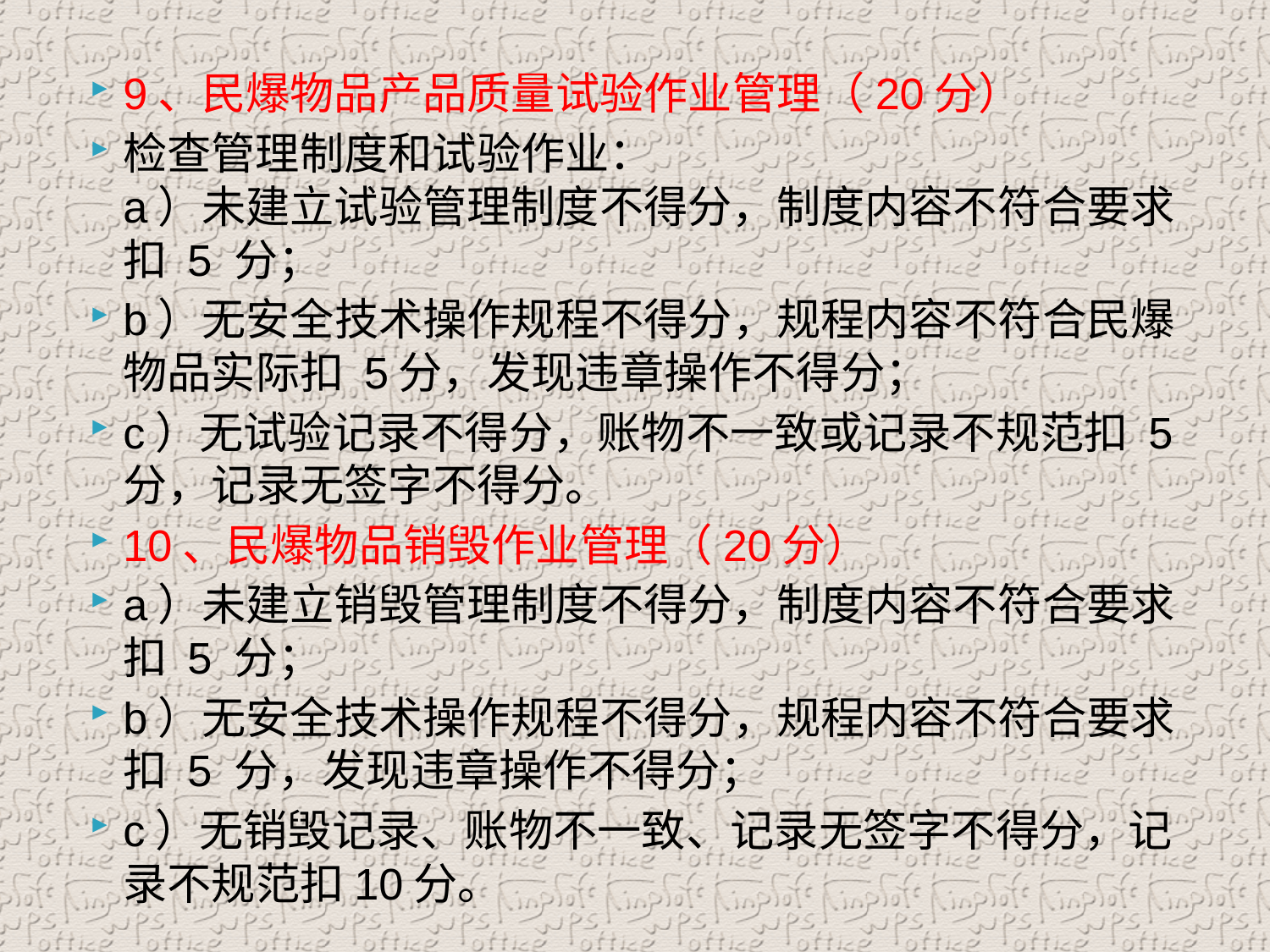

9、民爆物品产品质量试验作业管理（20分）
检查管理制度和试验作业：
a）未建立试验管理制度不得分，制度内容不符合要求扣 5 分；
b）无安全技术操作规程不得分，规程内容不符合民爆物品实际扣 5分，发现违章操作不得分；
c）无试验记录不得分，账物不一致或记录不规范扣 5 分，记录无签字不得分。
10、民爆物品销毁作业管理（20分）
a）未建立销毁管理制度不得分，制度内容不符合要求扣 5 分；
b）无安全技术操作规程不得分，规程内容不符合要求扣 5 分，发现违章操作不得分；
c）无销毁记录、账物不一致、记录无签字不得分，记录不规范扣10分。